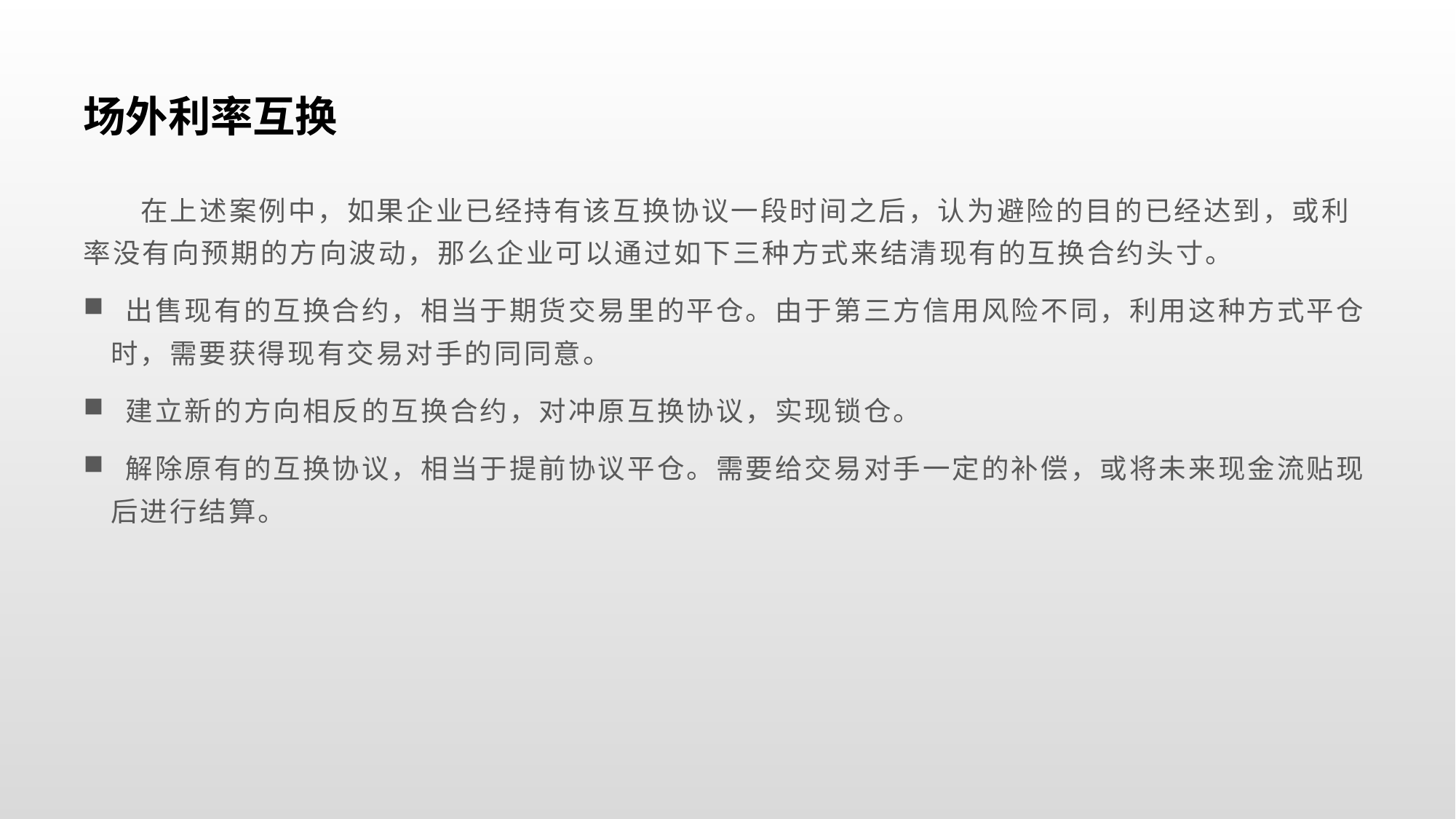

# 场外利率互换
      在上述案例中，如果企业已经持有该互换协议一段时间之后，认为避险的目的已经达到，或利率没有向预期的方向波动，那么企业可以通过如下三种方式来结清现有的互换合约头寸。
 出售现有的互换合约，相当于期货交易里的平仓。由于第三方信用风险不同，利用这种方式平仓时，需要获得现有交易对手的同同意。
 建立新的方向相反的互换合约，对冲原互换协议，实现锁仓。
 解除原有的互换协议，相当于提前协议平仓。需要给交易对手一定的补偿，或将未来现金流贴现后进行结算。